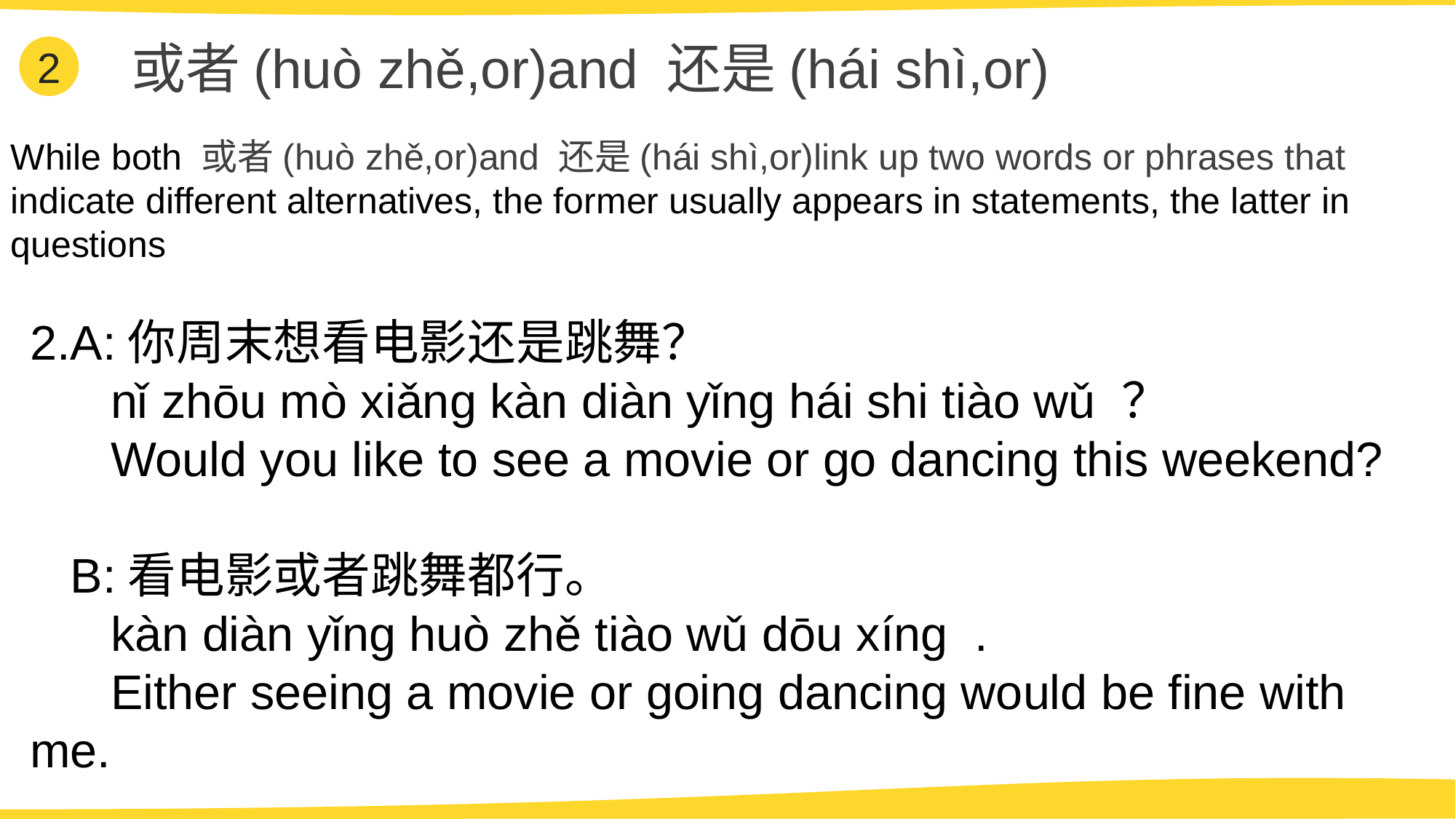

或者(huò zhě,or)and 还是(hái shì,or)
2
While both 或者(huò zhě,or)and 还是(hái shì,or)link up two words or phrases that
indicate different alternatives, the former usually appears in statements, the latter in questions
2.A:你周末想看电影还是跳舞？
      nǐ zhōu mò xiǎng kàn diàn yǐng hái shi tiào wǔ ？
      Would you like to see a movie or go dancing this weekend?

   B:看电影或者跳舞都行。
      kàn diàn yǐng huò zhě tiào wǔ dōu xíng  .
      Either seeing a movie or going dancing would be fine with me.